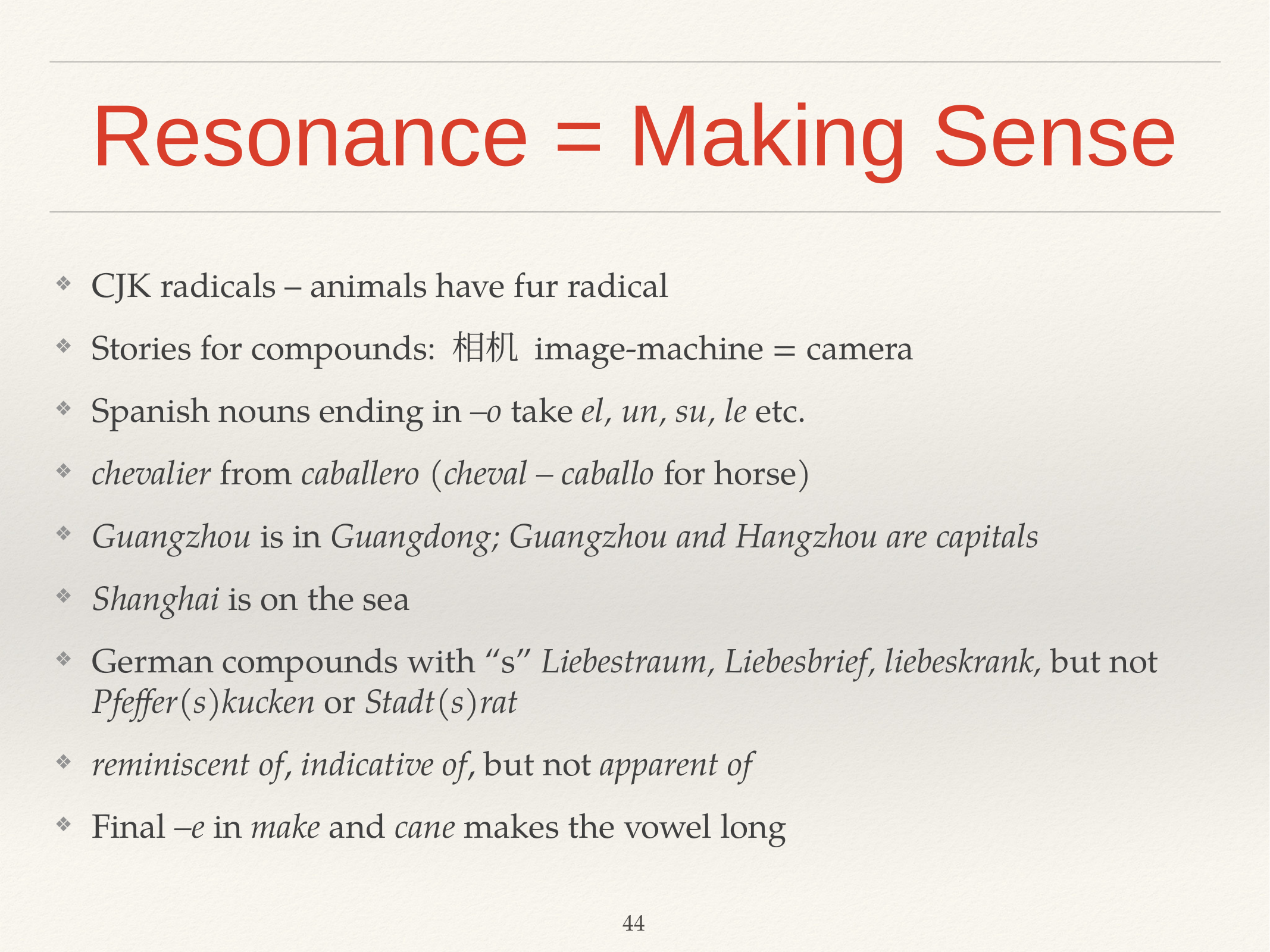

# Resonance = Making Sense
CJK radicals – animals have fur radical
Stories for compounds: 相机 image-machine = camera
Spanish nouns ending in –o take el, un, su, le etc.
chevalier from caballero (cheval – caballo for horse)
Guangzhou is in Guangdong; Guangzhou and Hangzhou are capitals
Shanghai is on the sea
German compounds with “s” Liebestraum, Liebesbrief, liebeskrank, but not Pfeffer(s)kucken or Stadt(s)rat
reminiscent of, indicative of, but not apparent of
Final –e in make and cane makes the vowel long
44